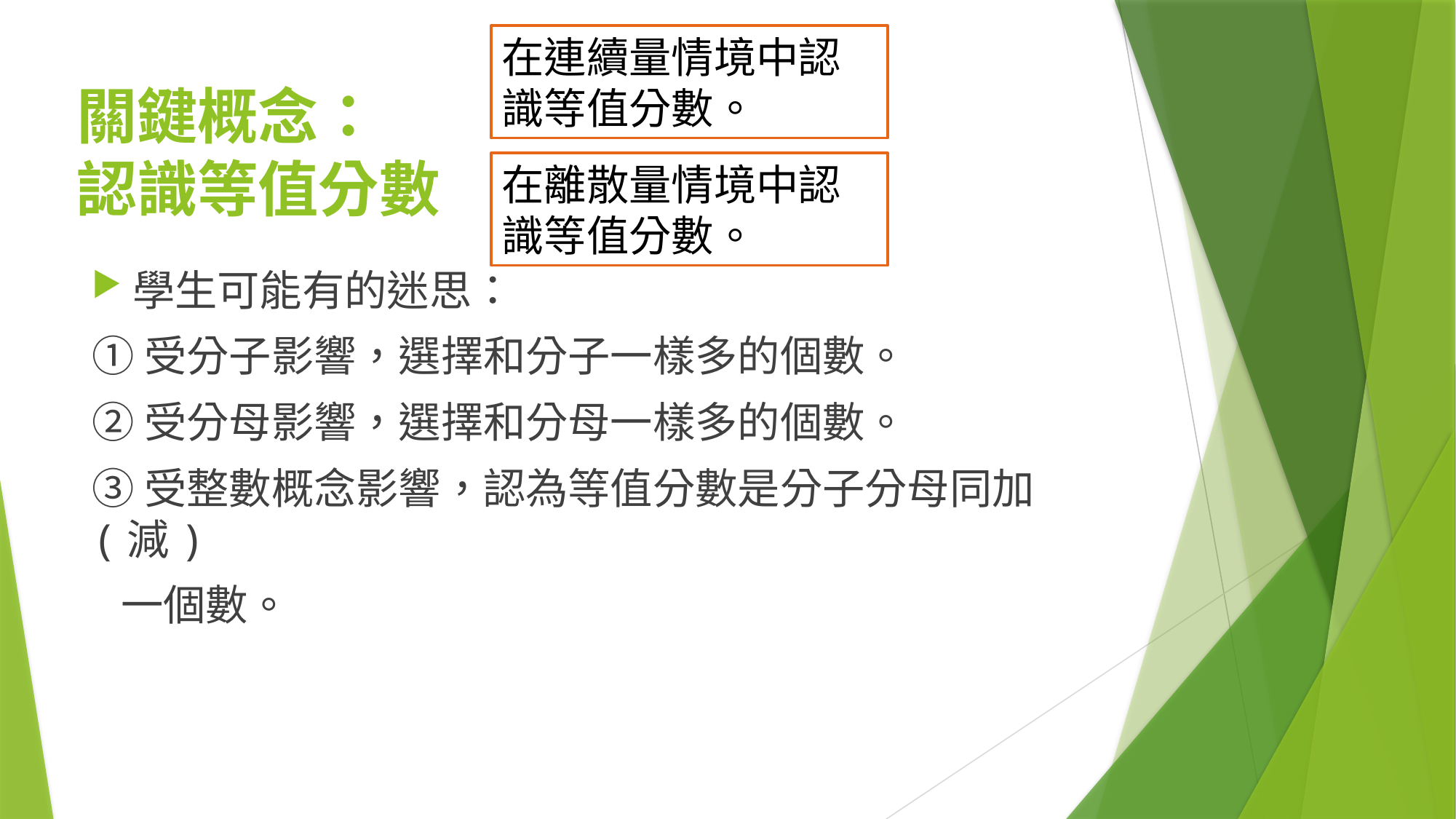

在連續量情境中認識等值分數。
# 關鍵概念： 認識等值分數
在離散量情境中認識等值分數。
學生可能有的迷思：
①受分子影響，選擇和分子一樣多的個數。
②受分母影響，選擇和分母一樣多的個數。
③受整數概念影響，認為等值分數是分子分母同加(減)
  一個數。